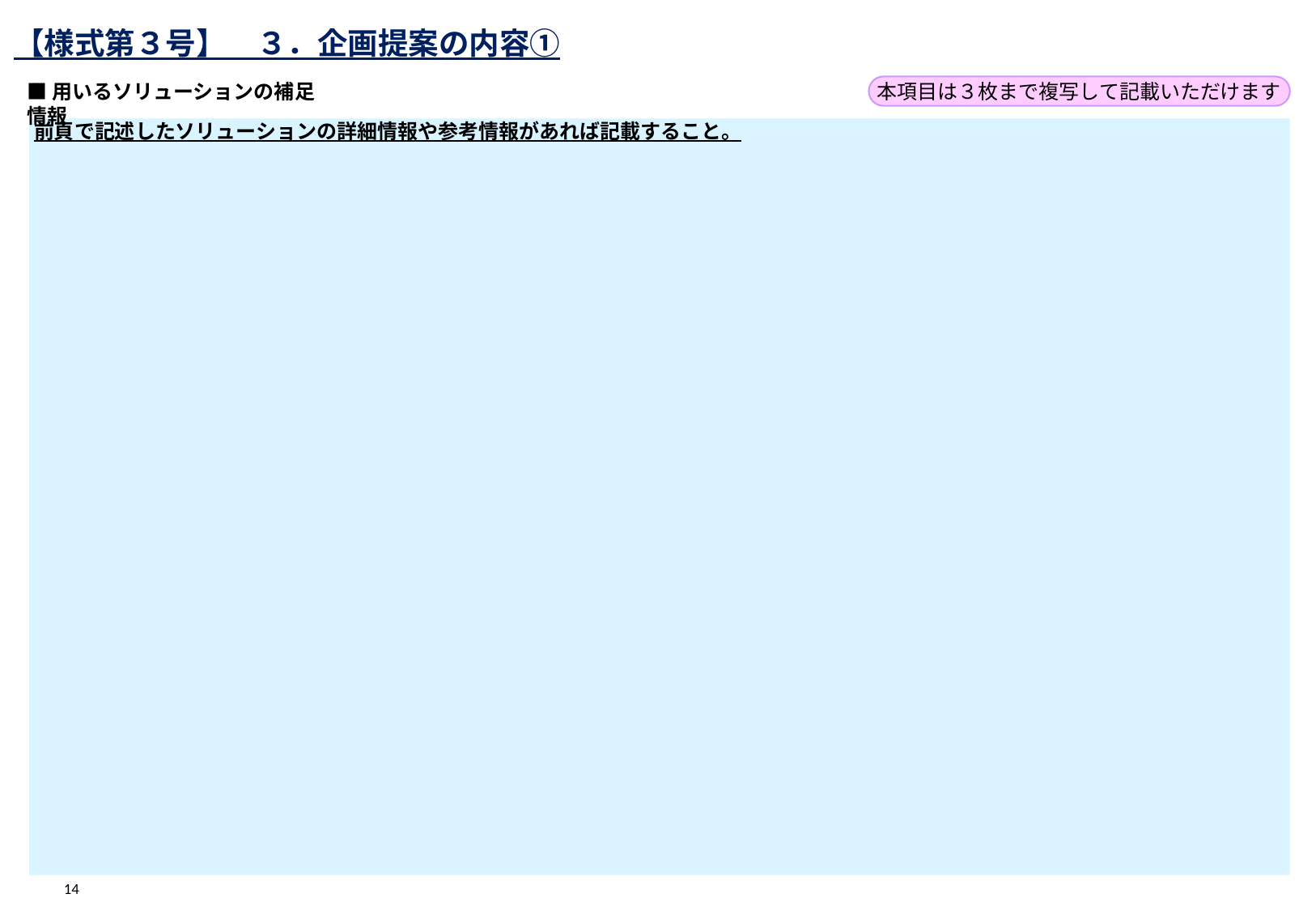

【様式第３号】　３．企画提案の内容①
本項目は３枚まで複写して記載いただけます
■用いるソリューションの補足情報
前頁で記述したソリューションの詳細情報や参考情報があれば記載すること。
14